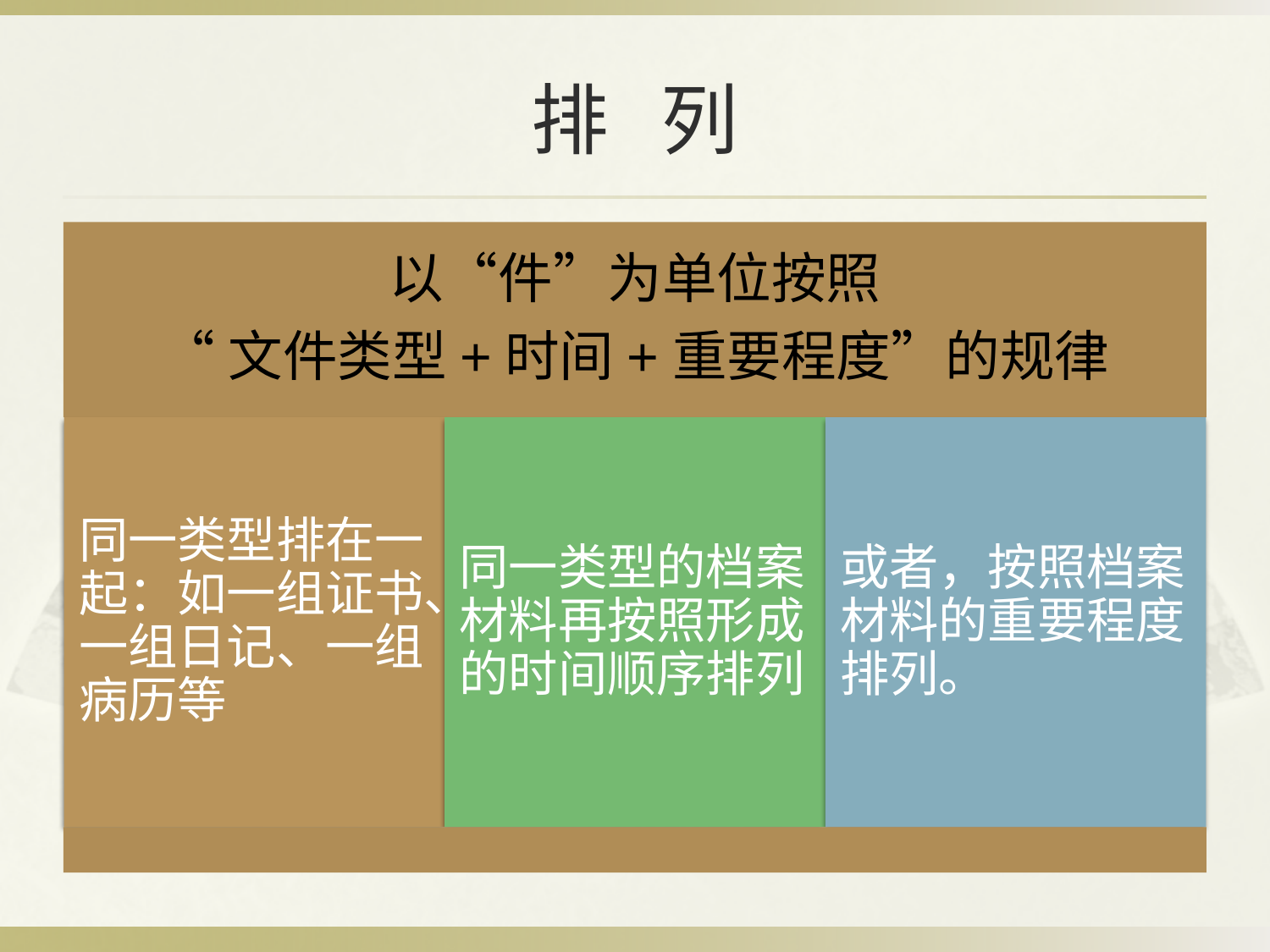

# 排   列
以“件”为单位按照
“文件类型+时间+重要程度”的规律
同一类型排在一起：如一组证书、一组日记、一组病历等
同一类型的档案材料再按照形成的时间顺序排列
或者，按照档案材料的重要程度排列。
85